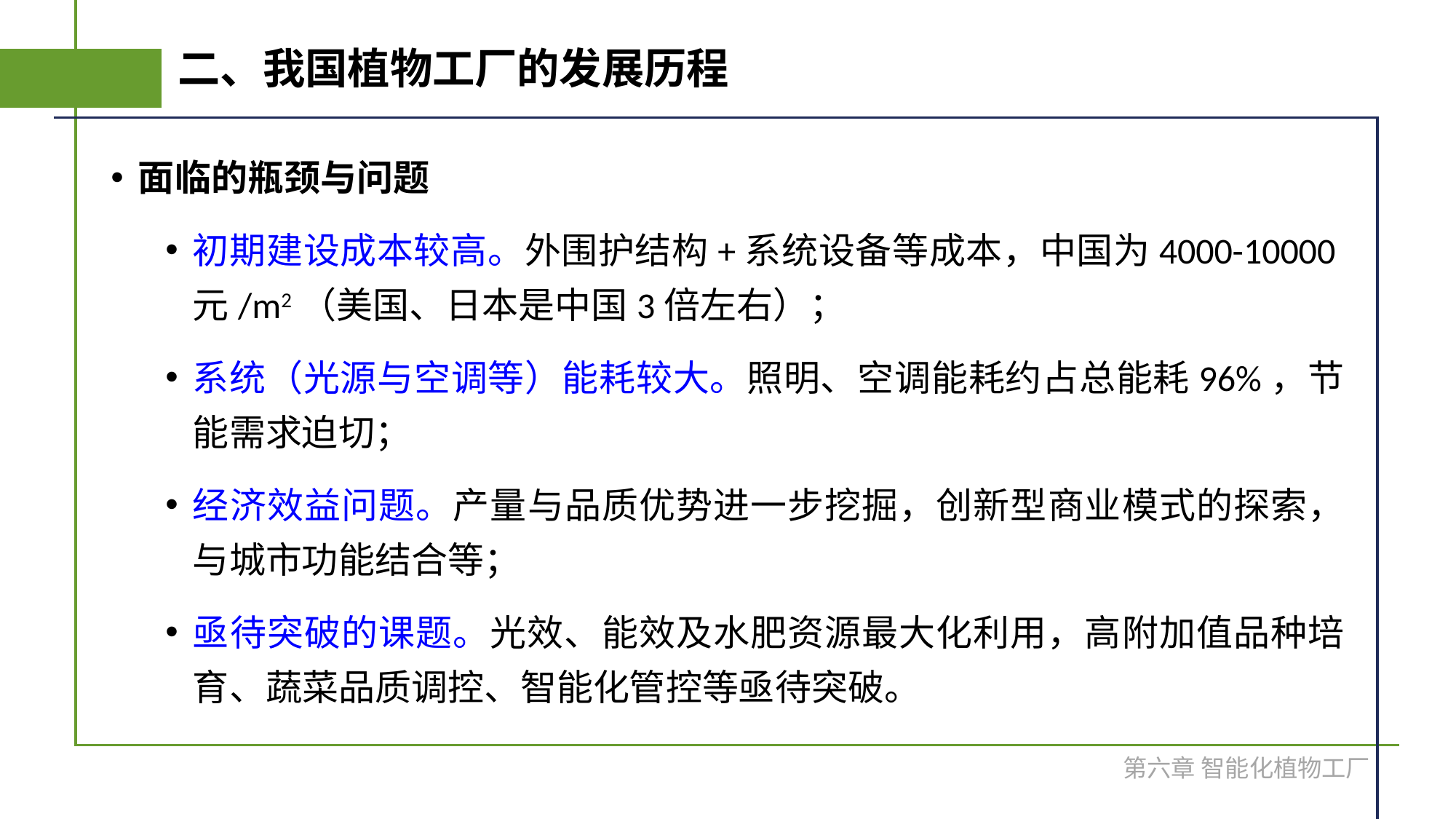

# 二、我国植物工厂的发展历程
面临的瓶颈与问题
初期建设成本较高。外围护结构+系统设备等成本，中国为4000-10000元/m2（美国、日本是中国3倍左右）；
系统（光源与空调等）能耗较大。照明、空调能耗约占总能耗96%，节能需求迫切；
经济效益问题。产量与品质优势进一步挖掘，创新型商业模式的探索，与城市功能结合等；
亟待突破的课题。光效、能效及水肥资源最大化利用，高附加值品种培育、蔬菜品质调控、智能化管控等亟待突破。

第六章 智能化植物工厂